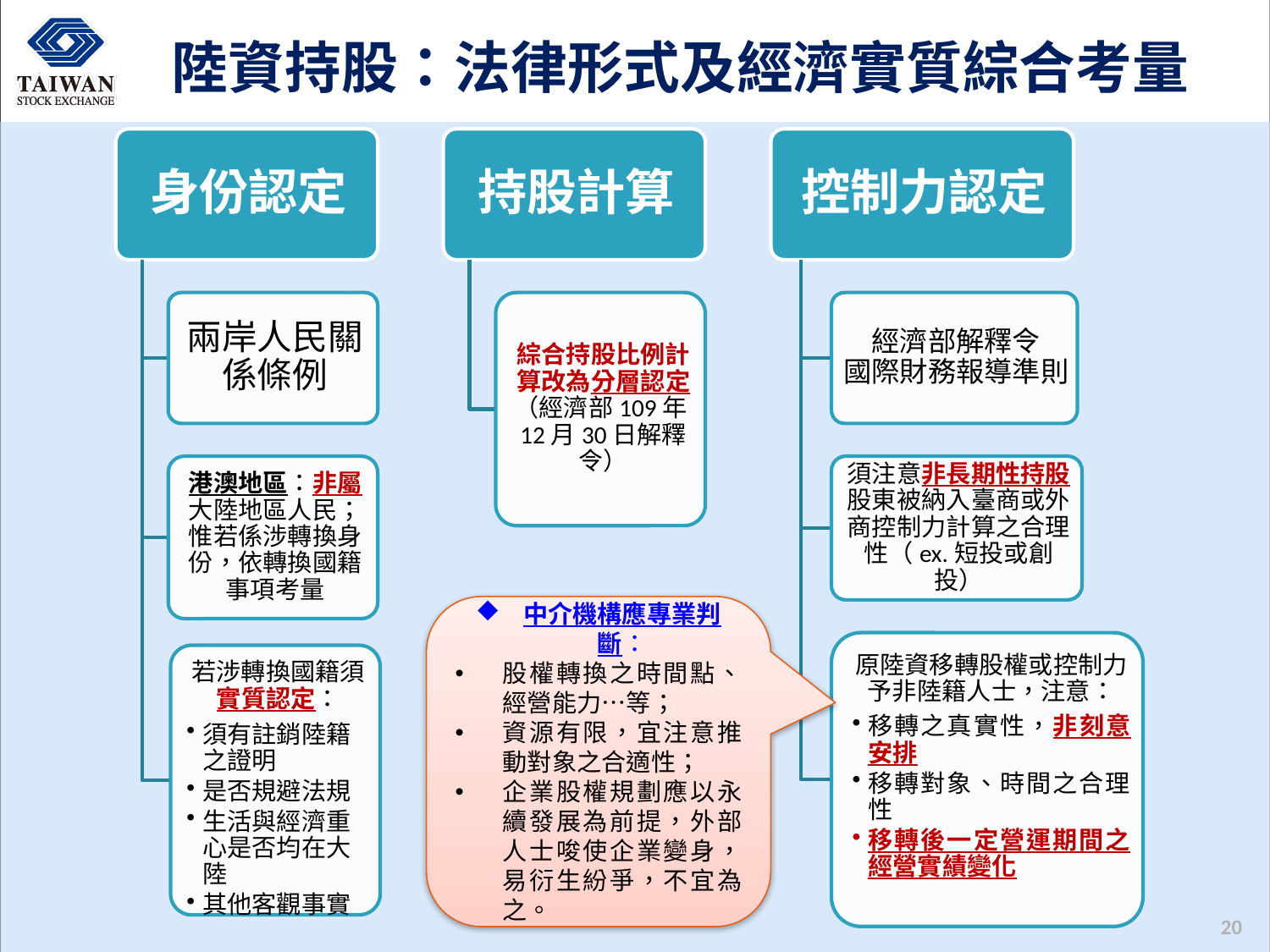

# 陸資持股：法律形式及經濟實質綜合考量
身份認定
兩岸人民關係條例
港澳地區：非屬大陸地區人民；惟若係涉轉換身份，依轉換國籍事項考量
若涉轉換國籍須實質認定：
須有註銷陸籍之證明
是否規避法規
生活與經濟重心是否均在大陸
其他客觀事實
持股計算
綜合持股比例計算改為分層認定
（經濟部109年12月30日解釋令）
控制力認定
經濟部解釋令
國際財務報導準則
須注意非長期性持股股東被納入臺商或外商控制力計算之合理性（ex.短投或創投）
原陸資移轉股權或控制力予非陸籍人士，注意：
移轉之真實性，非刻意安排
移轉對象、時間之合理性
移轉後一定營運期間之經營實績變化
中介機構應專業判斷：
股權轉換之時間點、經營能力…等；
資源有限，宜注意推動對象之合適性；
企業股權規劃應以永續發展為前提，外部人士唆使企業變身，易衍生紛爭，不宜為之。
20